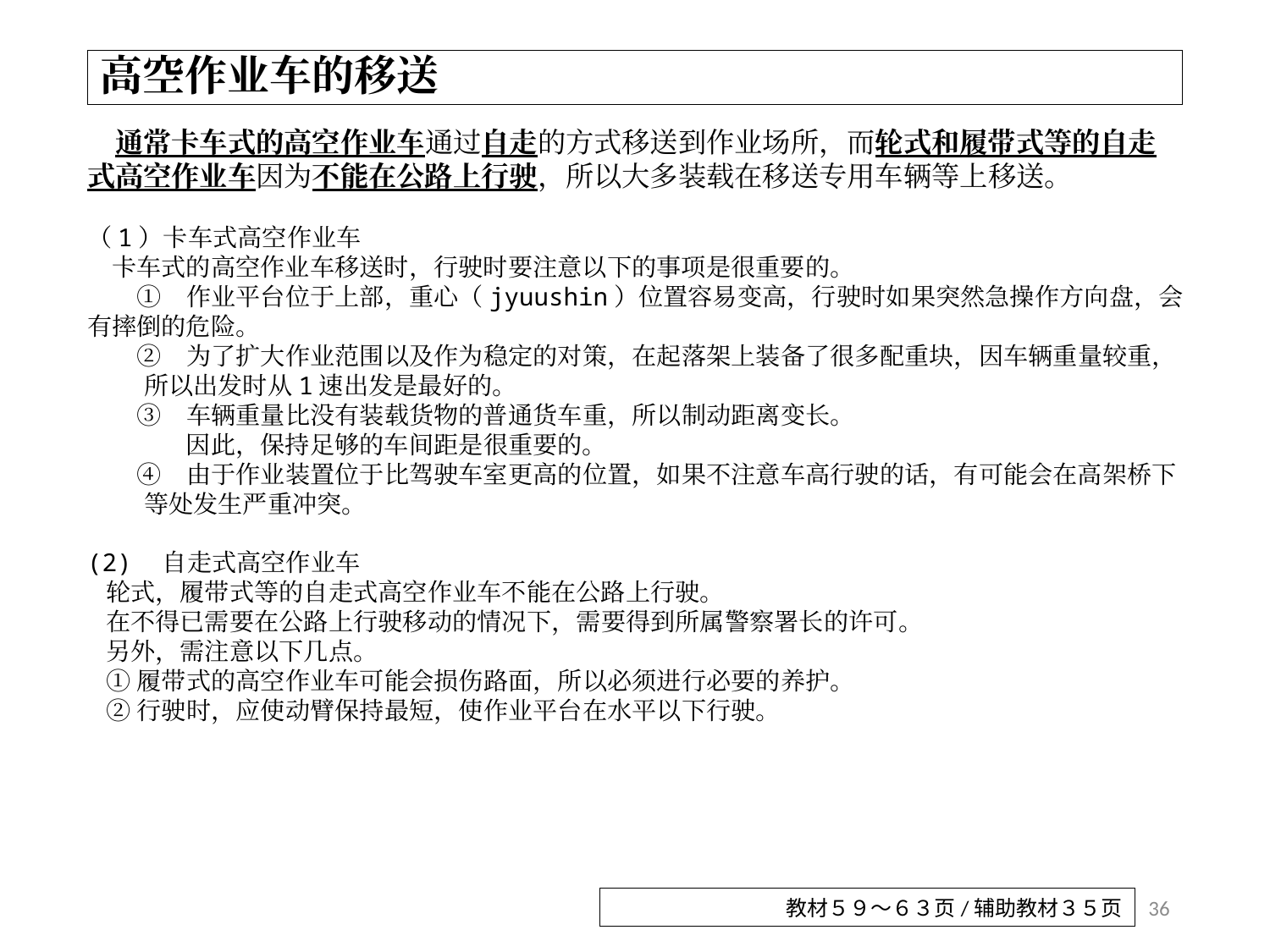

# 高空作业车的移送
　通常卡车式的高空作业车通过自走的方式移送到作业场所，而轮式和履带式等的自走式高空作业车因为不能在公路上行驶，所以大多装载在移送专用车辆等上移送。

（1）卡车式高空作业车
　卡车式的高空作业车移送时，行驶时要注意以下的事项是很重要的。
　　①　作业平台位于上部，重心（jyuushin）位置容易变高，行驶时如果突然急操作方向盘，会有摔倒的危险。
　　②　为了扩大作业范围以及作为稳定的对策，在起落架上装备了很多配重块，因车辆重量较重，
        所以出发时从1速出发是最好的。
　　③　车辆重量比没有装载货物的普通货车重，所以制动距离变长。
　　　　因此，保持足够的车间距是很重要的。
　　④　由于作业装置位于比驾驶车室更高的位置，如果不注意车高行驶的话，有可能会在高架桥下
        等处发生严重冲突。

(2)　自走式高空作业车
  轮式，履带式等的自走式高空作业车不能在公路上行驶。
  在不得已需要在公路上行驶移动的情况下，需要得到所属警察署长的许可。
  另外，需注意以下几点。
   ①履带式的高空作业车可能会损伤路面，所以必须进行必要的养护。
   ②行驶时，应使动臂保持最短，使作业平台在水平以下行驶。

36
教材５９～６３页/辅助教材３５页